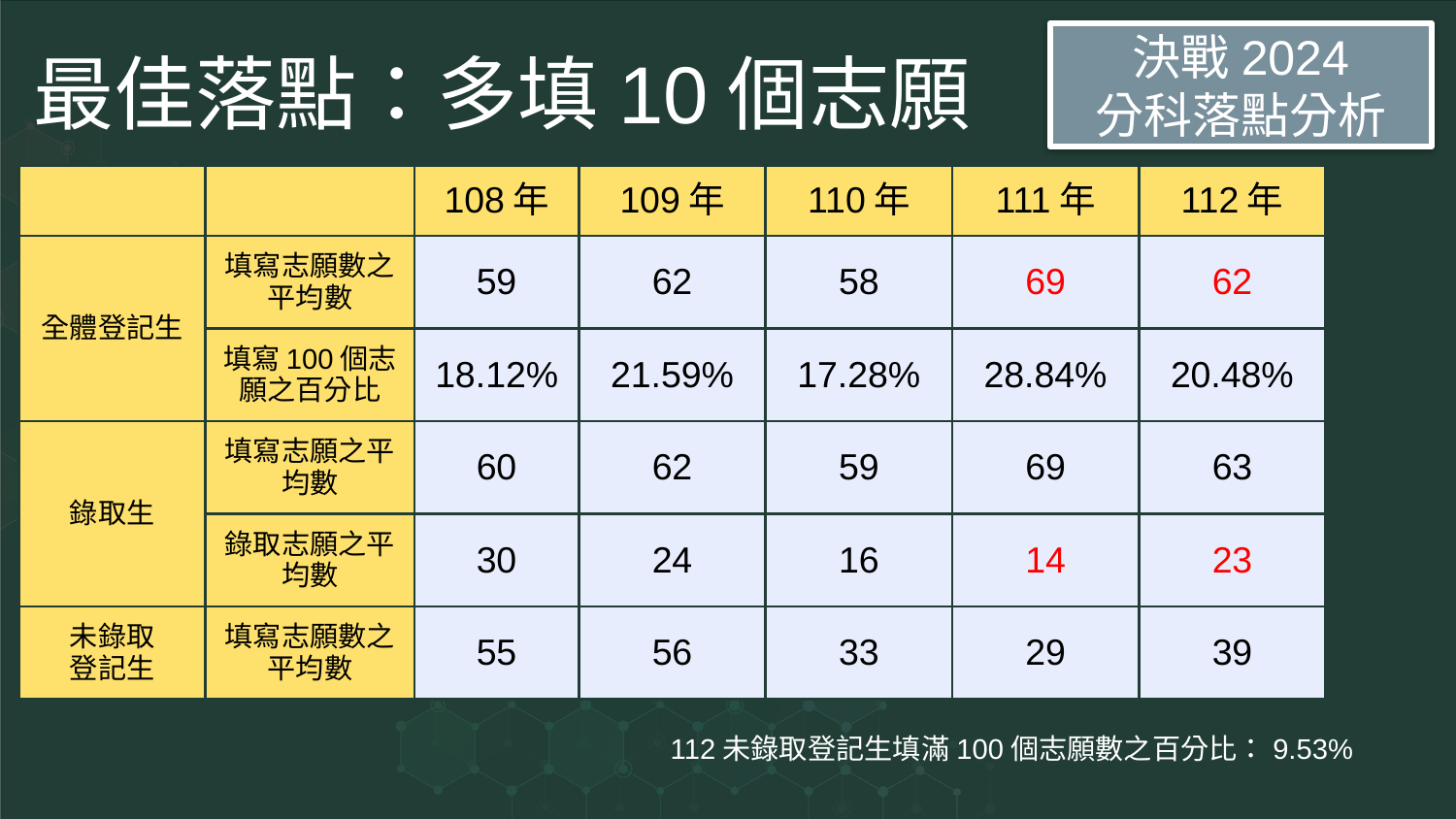

決戰2024
分科落點分析
# 最佳落點：多填10個志願
|  |  | 108年 | 109年 | 110年 | 111年 | 112年 |
| --- | --- | --- | --- | --- | --- | --- |
| 全體登記生 | 填寫志願數之平均數 | 59 | 62 | 58 | 69 | 62 |
|  | 填寫100個志願之百分比 | 18.12% | 21.59% | 17.28% | 28.84% | 20.48% |
| 錄取生 | 填寫志願之平均數 | 60 | 62 | 59 | 69 | 63 |
|  | 錄取志願之平均數 | 30 | 24 | 16 | 14 | 23 |
| 未錄取 登記生 | 填寫志願數之平均數 | 55 | 56 | 33 | 29 | 39 |
112未錄取登記生填滿100個志願數之百分比：9.53%